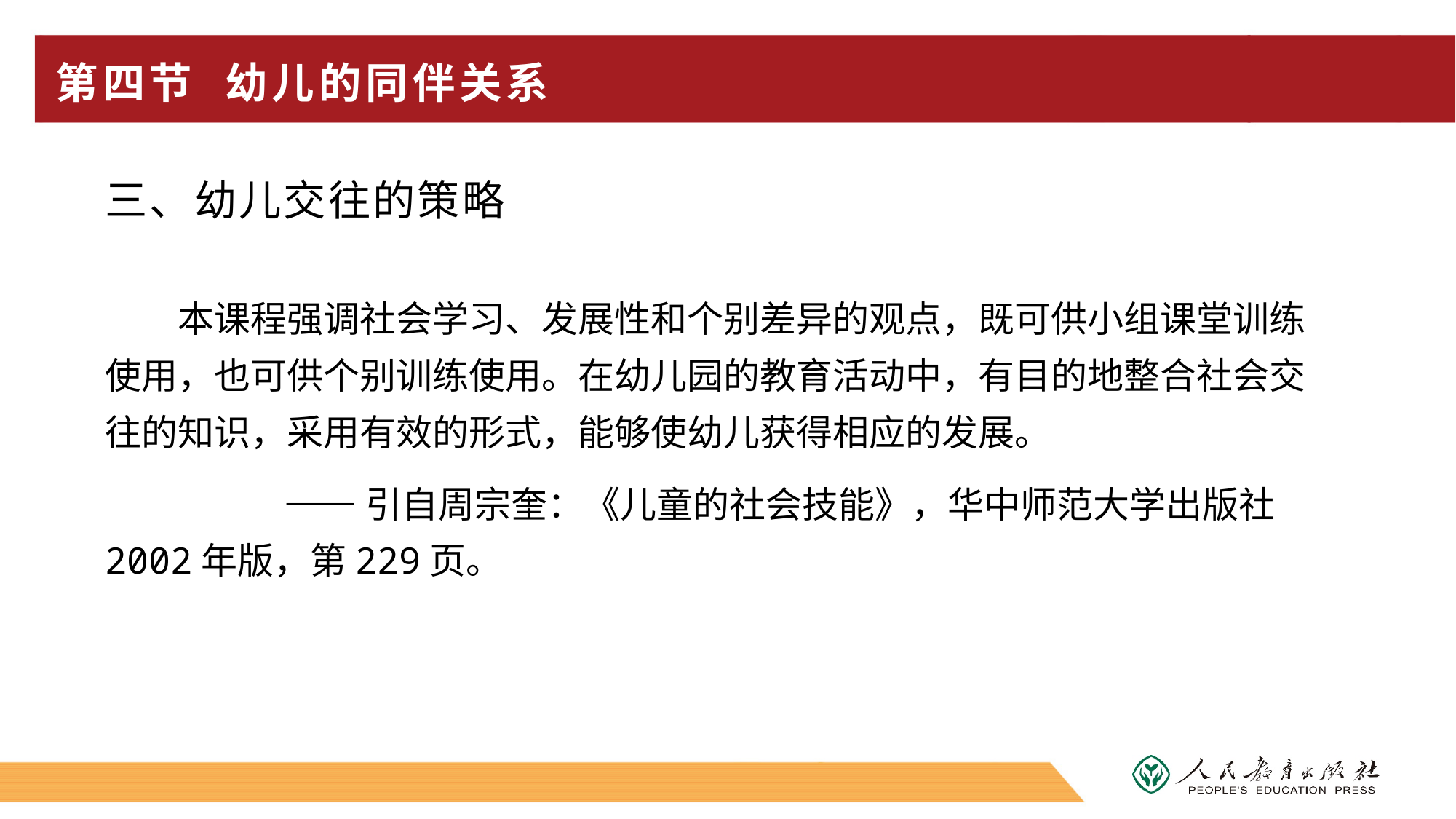

# 第四节  幼儿的同伴关系
三、幼儿交往的策略
本课程强调社会学习、发展性和个别差异的观点，既可供小组课堂训练使用，也可供个别训练使用。在幼儿园的教育活动中，有目的地整合社会交往的知识，采用有效的形式，能够使幼儿获得相应的发展。
             ——引自周宗奎：《儿童的社会技能》，华中师范大学出版社2002年版，第229页。